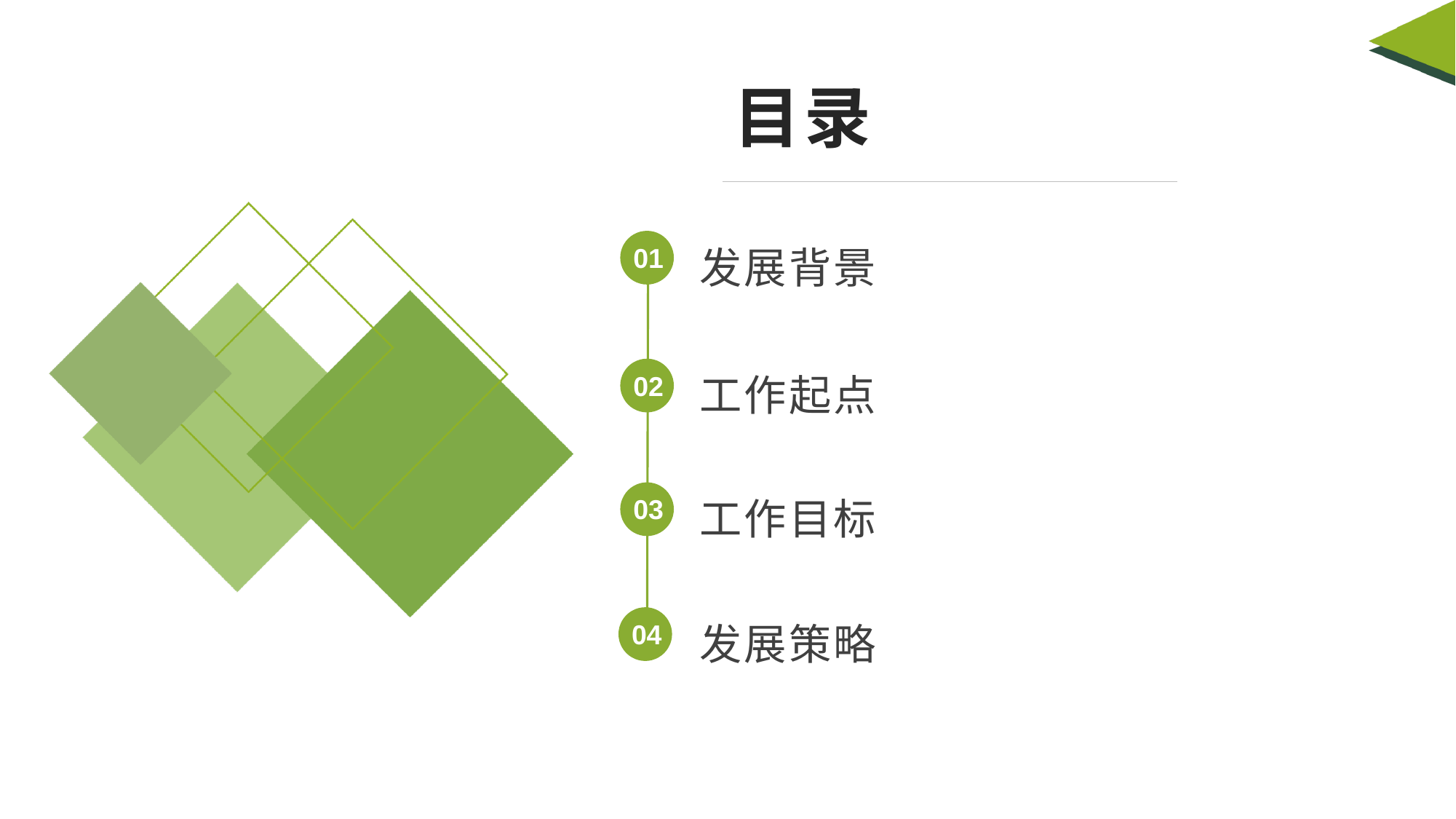

目录

01
发展背景

02
工作起点

03
工作目标

04
发展策略